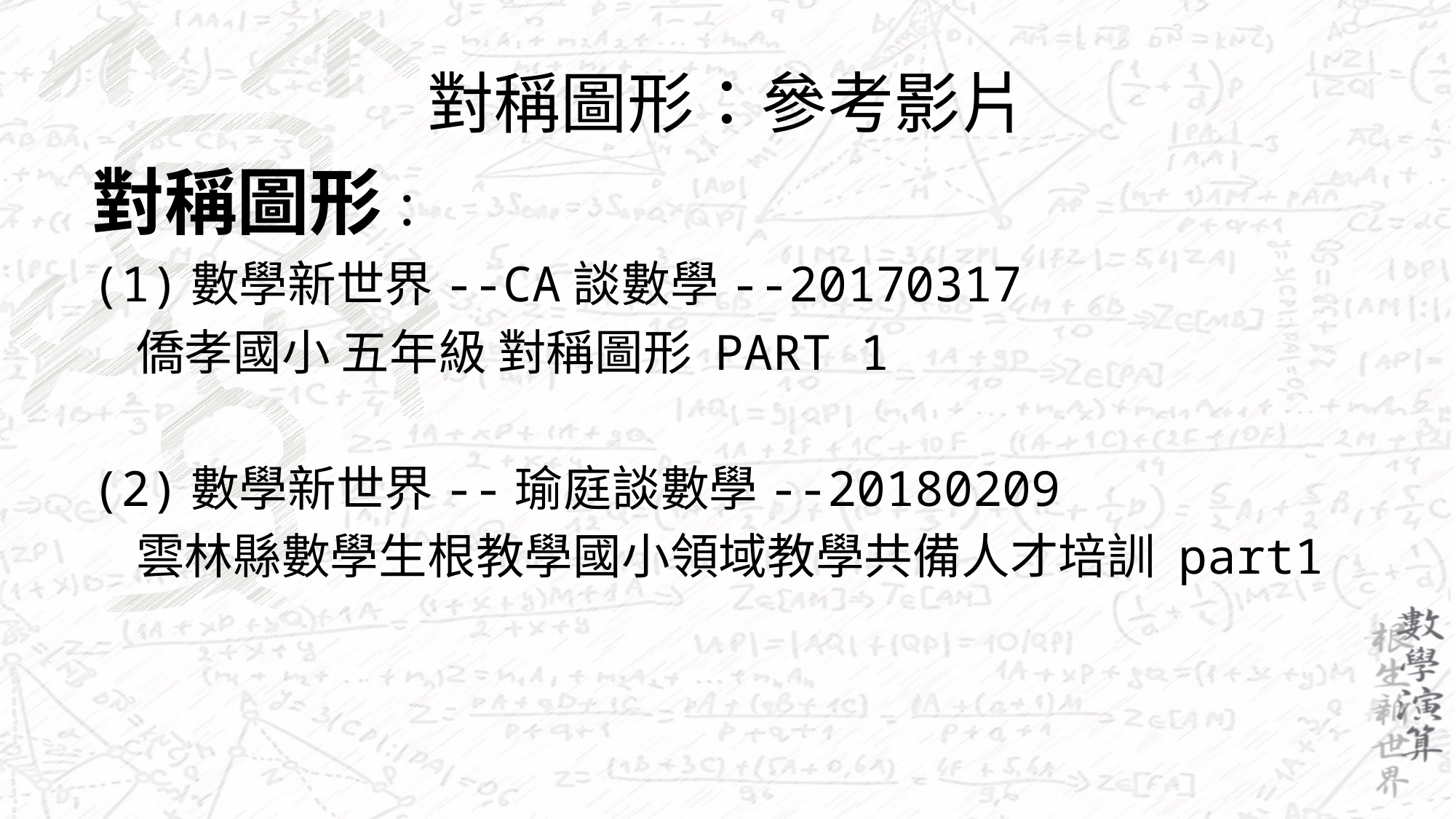

# 對稱圖形：參考影片
對稱圖形：
(1)數學新世界--CA談數學--20170317
   僑孝國小 五年級 對稱圖形 PART 1

(2)數學新世界--瑜庭談數學--20180209
   雲林縣數學生根教學國小領域教學共備人才培訓 part1